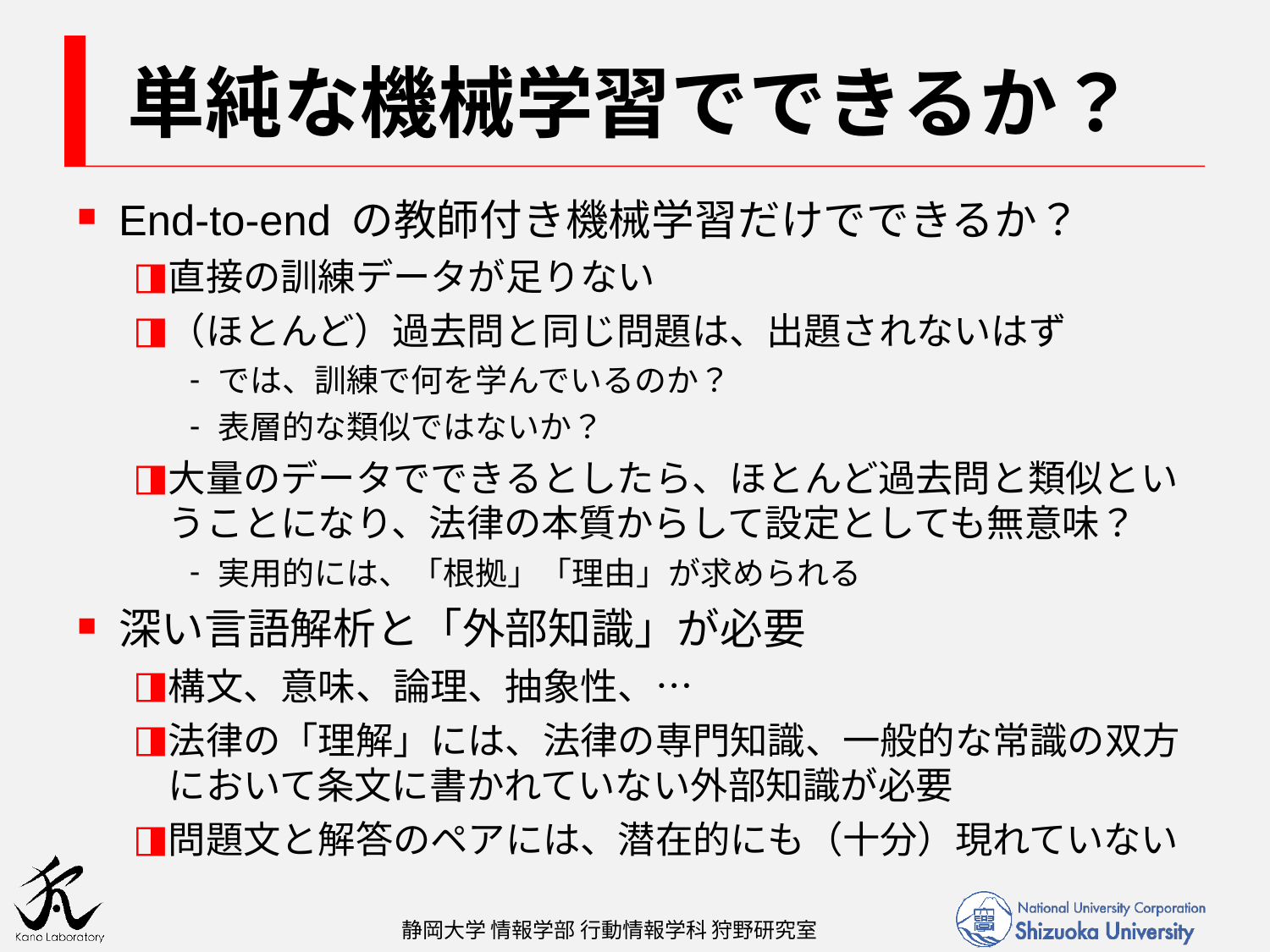

# 単純な機械学習でできるか？
End-to-end の教師付き機械学習だけでできるか？
直接の訓練データが足りない
（ほとんど）過去問と同じ問題は、出題されないはず
では、訓練で何を学んでいるのか？
表層的な類似ではないか？
大量のデータでできるとしたら、ほとんど過去問と類似ということになり、法律の本質からして設定としても無意味？
実用的には、「根拠」「理由」が求められる
深い言語解析と「外部知識」が必要
構文、意味、論理、抽象性、…
法律の「理解」には、法律の専門知識、一般的な常識の双方において条文に書かれていない外部知識が必要
問題文と解答のペアには、潜在的にも（十分）現れていない